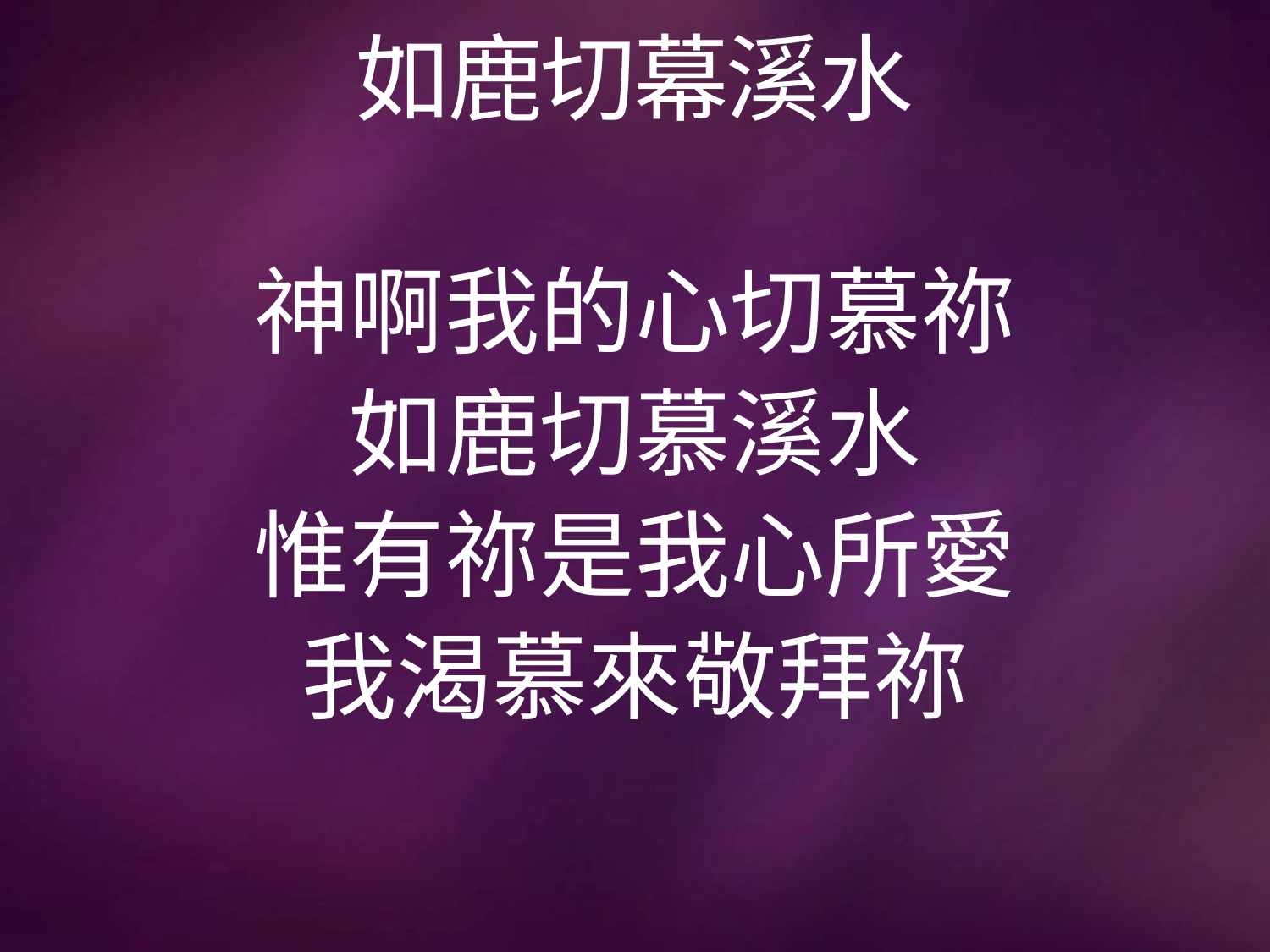

# 如鹿切幕溪水
神啊我的心切慕祢
如鹿切慕溪水
惟有祢是我心所愛
我渴慕來敬拜祢